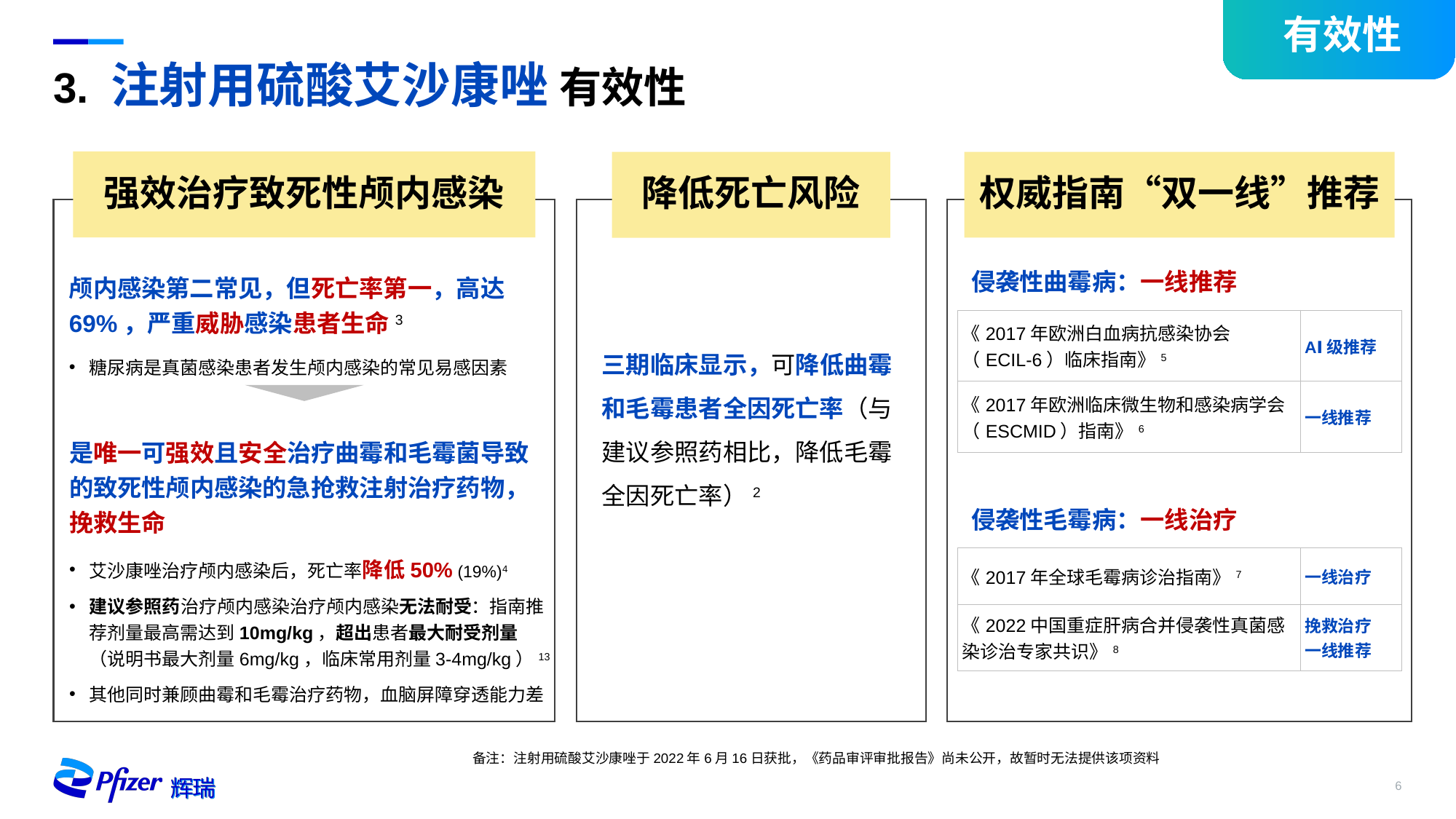

有效性
# 3. 注射用硫酸艾沙康唑 有效性
强效治疗致死性颅内感染
降低死亡风险
权威指南“双一线”推荐

侵袭性曲霉病：一线推荐
颅内感染第二常见，但死亡率第一，高达69%，严重威胁感染患者生命3
糖尿病是真菌感染患者发生颅内感染的常见易感因素
| 《2017年欧洲白血病抗感染协会（ECIL-6）临床指南》5 | AⅠ级推荐 |
| --- | --- |
| 《2017年欧洲临床微生物和感染病学会（ESCMID）指南》 6 | 一线推荐 |
三期临床显示，可降低曲霉和毛霉患者全因死亡率（与建议参照药相比，降低毛霉全因死亡率）2

是唯一可强效且安全治疗曲霉和毛霉菌导致的致死性颅内感染的急抢救注射治疗药物，挽救生命
艾沙康唑治疗颅内感染后，死亡率降低50% (19%)4
建议参照药治疗颅内感染治疗颅内感染无法耐受：指南推荐剂量最高需达到10mg/kg，超出患者最大耐受剂量（说明书最大剂量6mg/kg，临床常用剂量3-4mg/kg）13
其他同时兼顾曲霉和毛霉治疗药物，血脑屏障穿透能力差
侵袭性毛霉病：一线治疗
| 《2017年全球毛霉病诊治指南》 7 | 一线治疗 |
| --- | --- |
| 《2022中国重症肝病合并侵袭性真菌感染诊治专家共识》 8 | 挽救治疗 一线推荐 |
备注：注射用硫酸艾沙康唑于2022年6月16日获批，《药品审评审批报告》尚未公开，故暂时无法提供该项资料